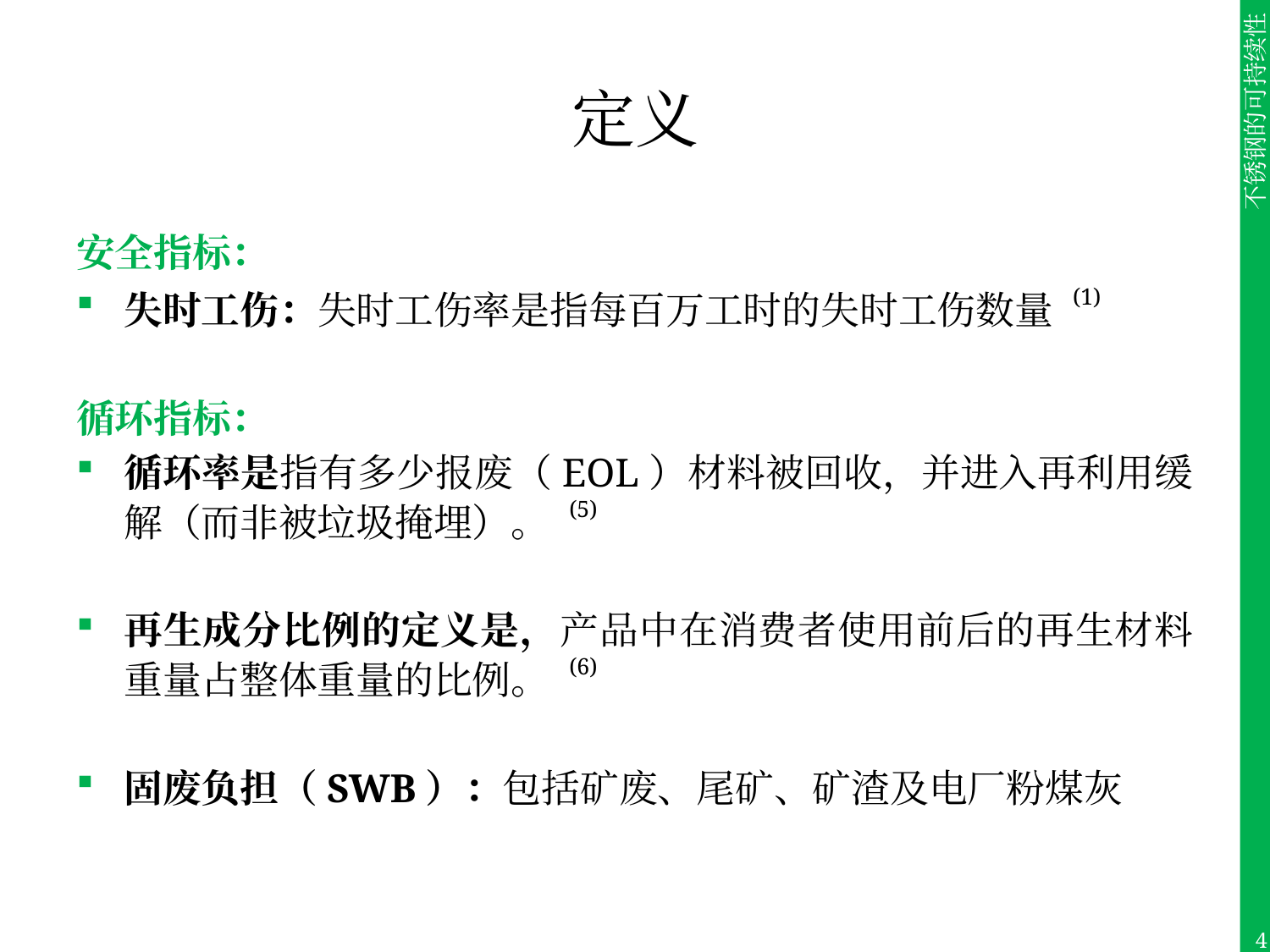

# 定义
安全指标：
失时工伤：失时工伤率是指每百万工时的失时工伤数量 (1)

循环指标：
循环率是指有多少报废（EOL）材料被回收，并进入再利用缓解（而非被垃圾掩埋）。 (5)

再生成分比例的定义是，产品中在消费者使用前后的再生材料重量占整体重量的比例。 (6)

固废负担（SWB）：包括矿废、尾矿、矿渣及电厂粉煤灰
4